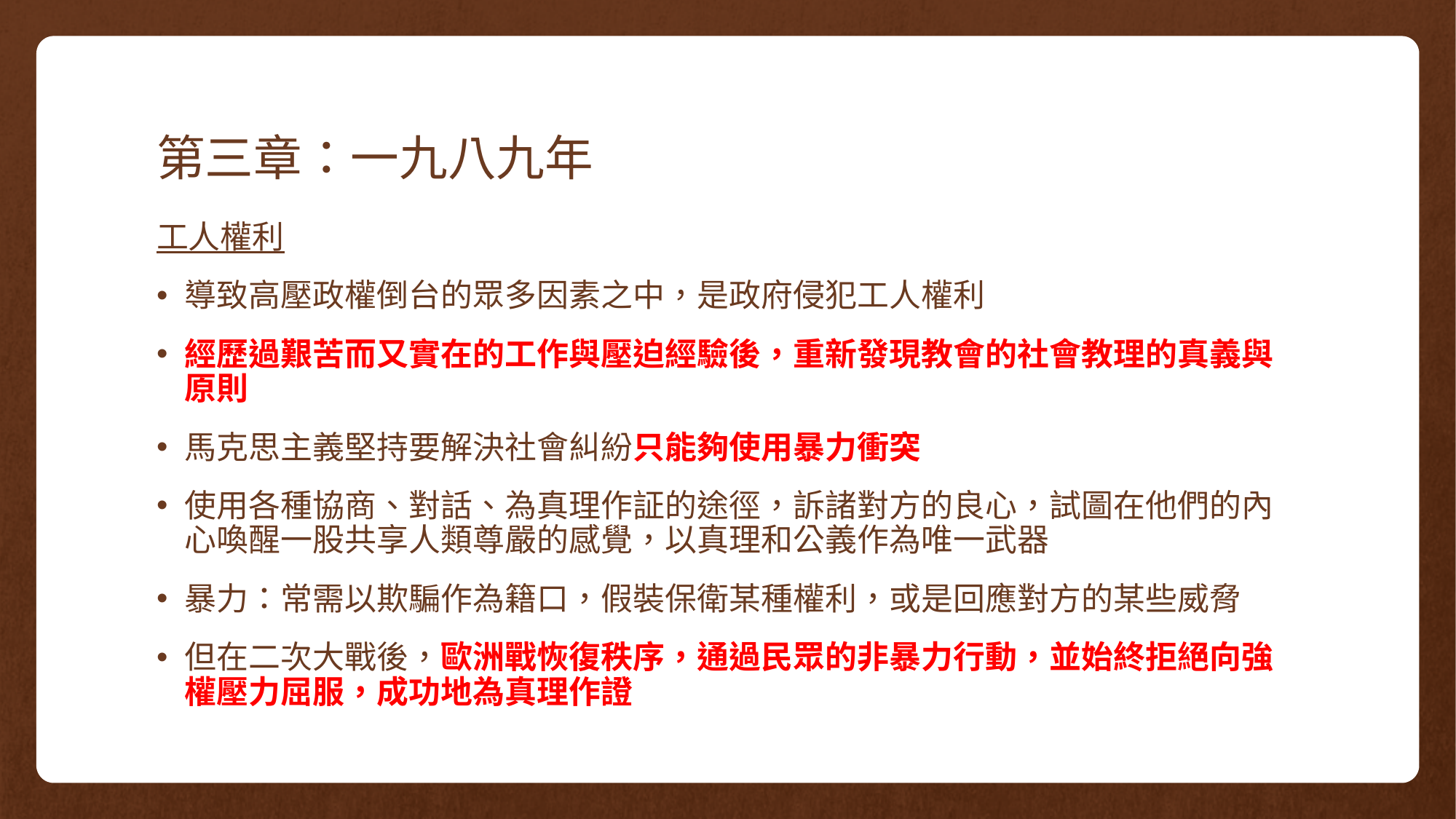

# 第三章：一九八九年
工人權利
導致高壓政權倒台的眾多因素之中，是政府侵犯工人權利
經歷過艱苦而又實在的工作與壓迫經驗後，重新發現教會的社會教理的真義與原則
馬克思主義堅持要解決社會糾紛只能夠使用暴力衝突
使用各種協商、對話、為真理作証的途徑，訴諸對方的良心，試圖在他們的內心喚醒一股共享人類尊嚴的感覺，以真理和公義作為唯一武器
暴力：常需以欺騙作為籍口，假裝保衛某種權利，或是回應對方的某些威脅
但在二次大戰後，歐洲戰恢復秩序，通過民眾的非暴力行動，並始終拒絕向強權壓力屈服，成功地為真理作證